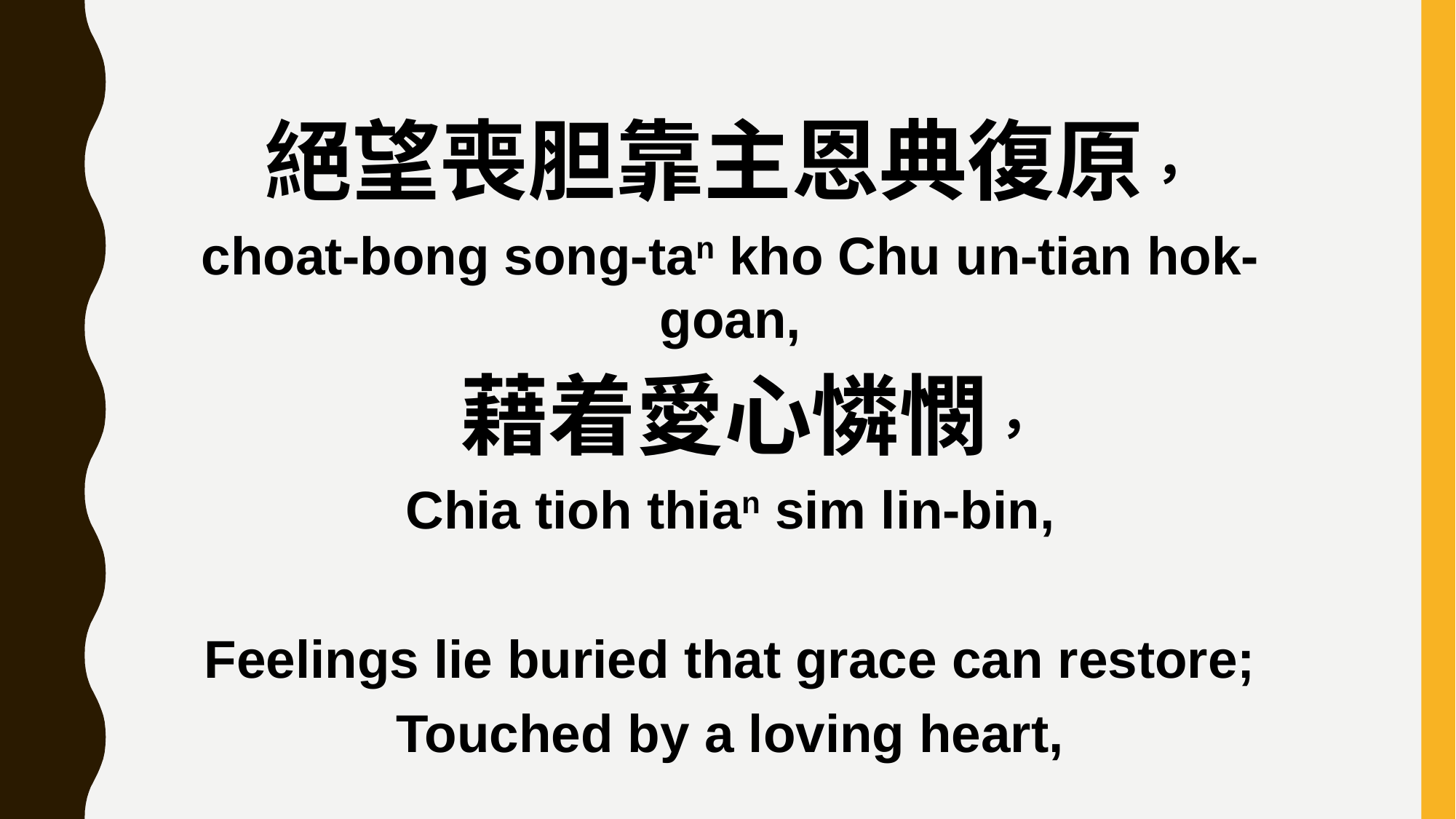

絕望喪胆靠主恩典復原，
choat-bong song-tan kho Chu un-tian hok-goan,
 藉着愛心憐憫，
Chia tioh thian sim lin-bin,

Feelings lie buried that grace can restore;
Touched by a loving heart,